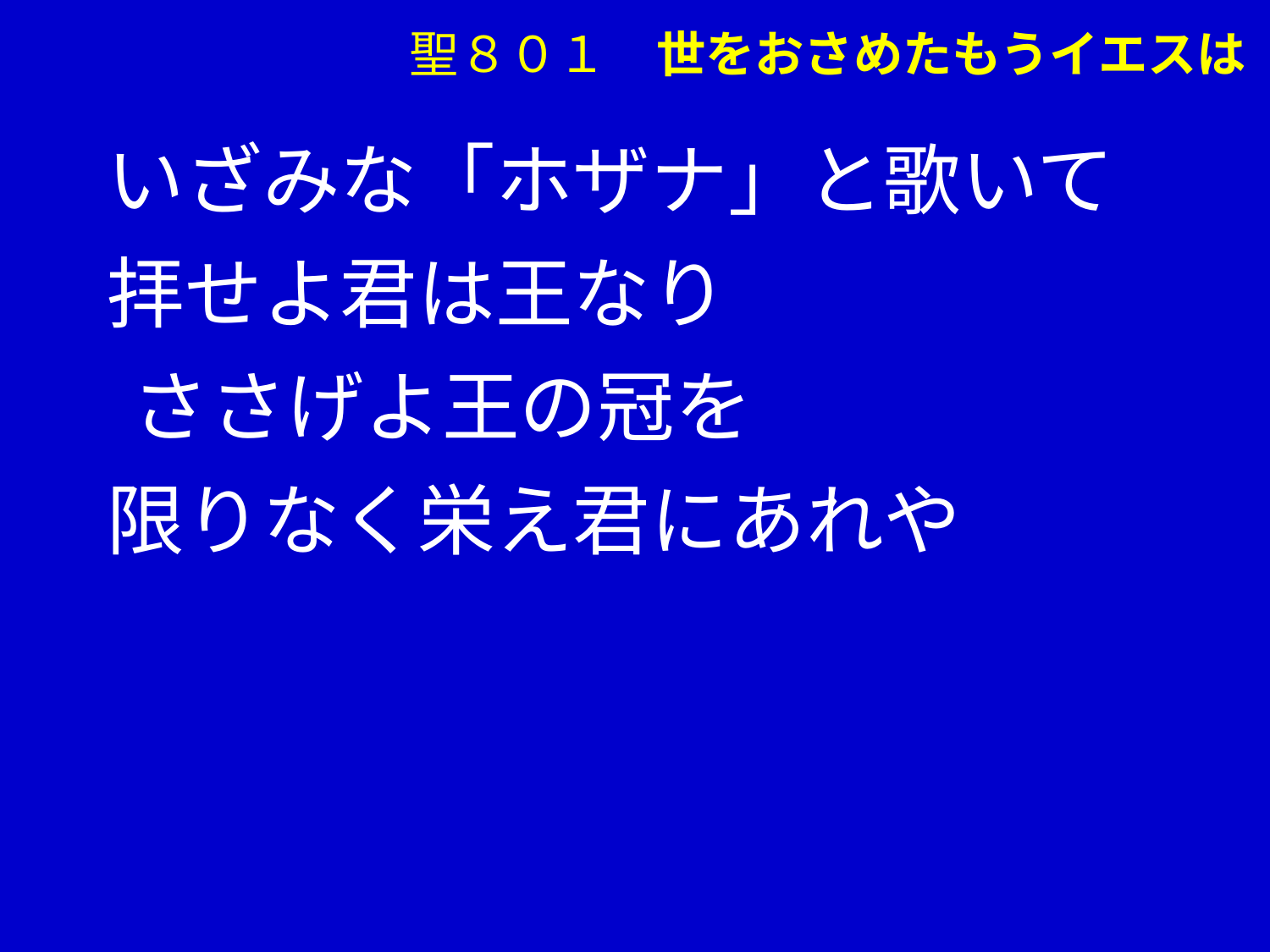

聖８０１　世をおさめたもうイエスは
   いざみな「ホザナ」と歌いて
   拝せよ君は王なり
　 ささげよ王の冠を
   限りなく栄え君にあれや